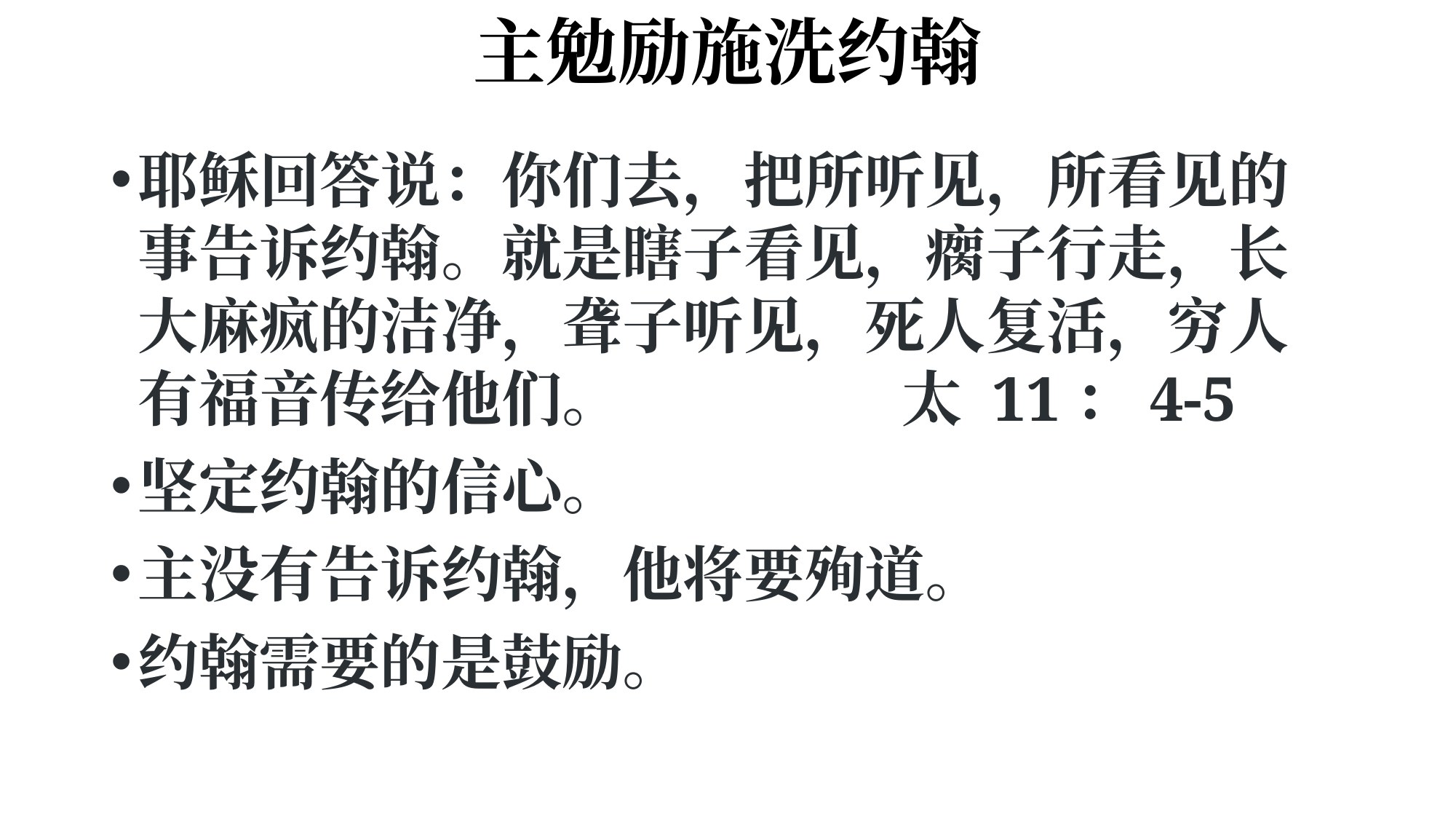

# 主勉励施洗约翰
耶稣回答说：你们去，把所听见，所看见的事告诉约翰。就是瞎子看见，瘸子行走，长大麻疯的洁净，聋子听见，死人复活，穷人有福音传给他们。 			太 11：4-5
坚定约翰的信心。
主没有告诉约翰，他将要殉道。
约翰需要的是鼓励。